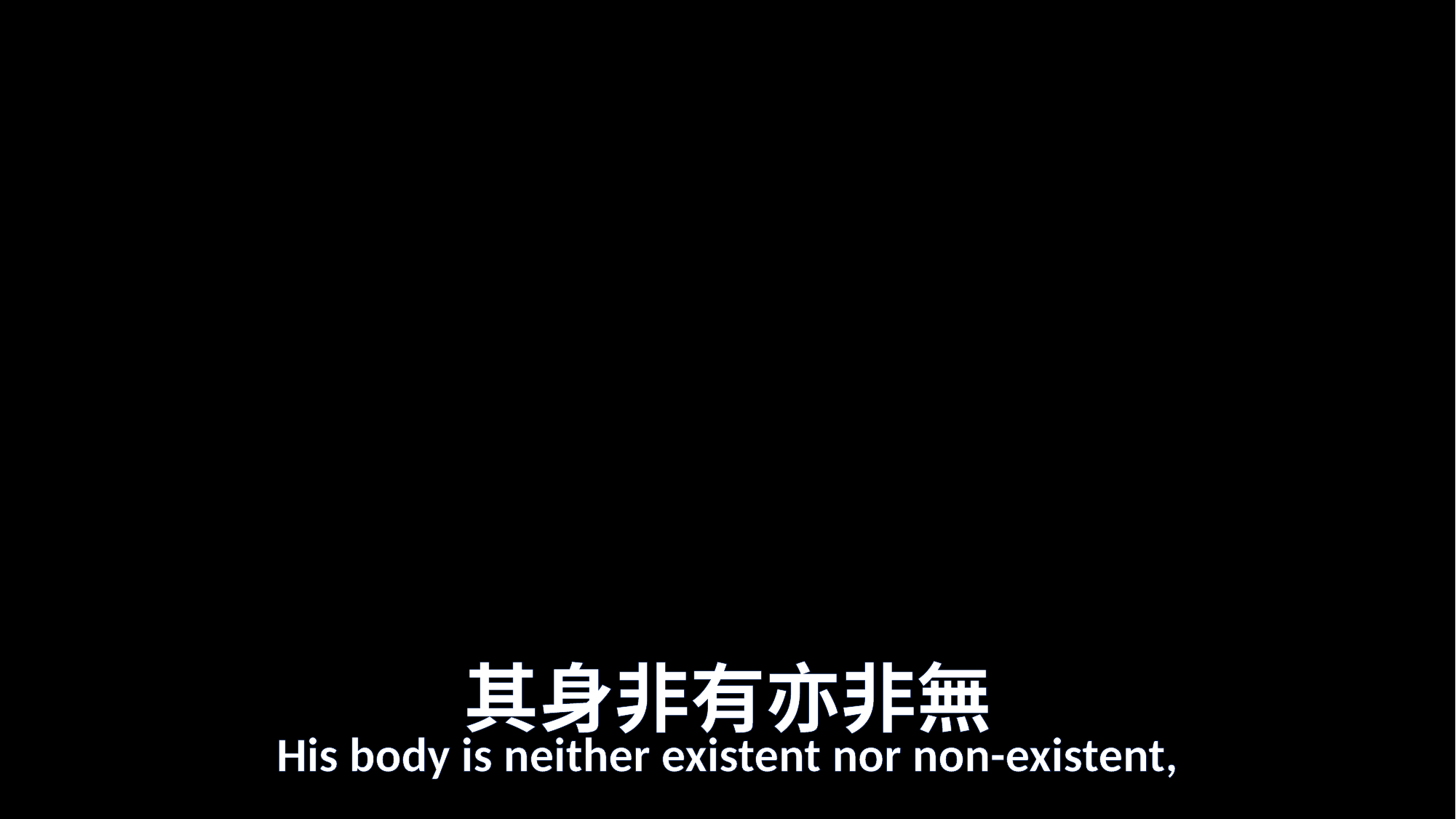

# 其身非有亦非無
His body is neither existent nor non-existent,